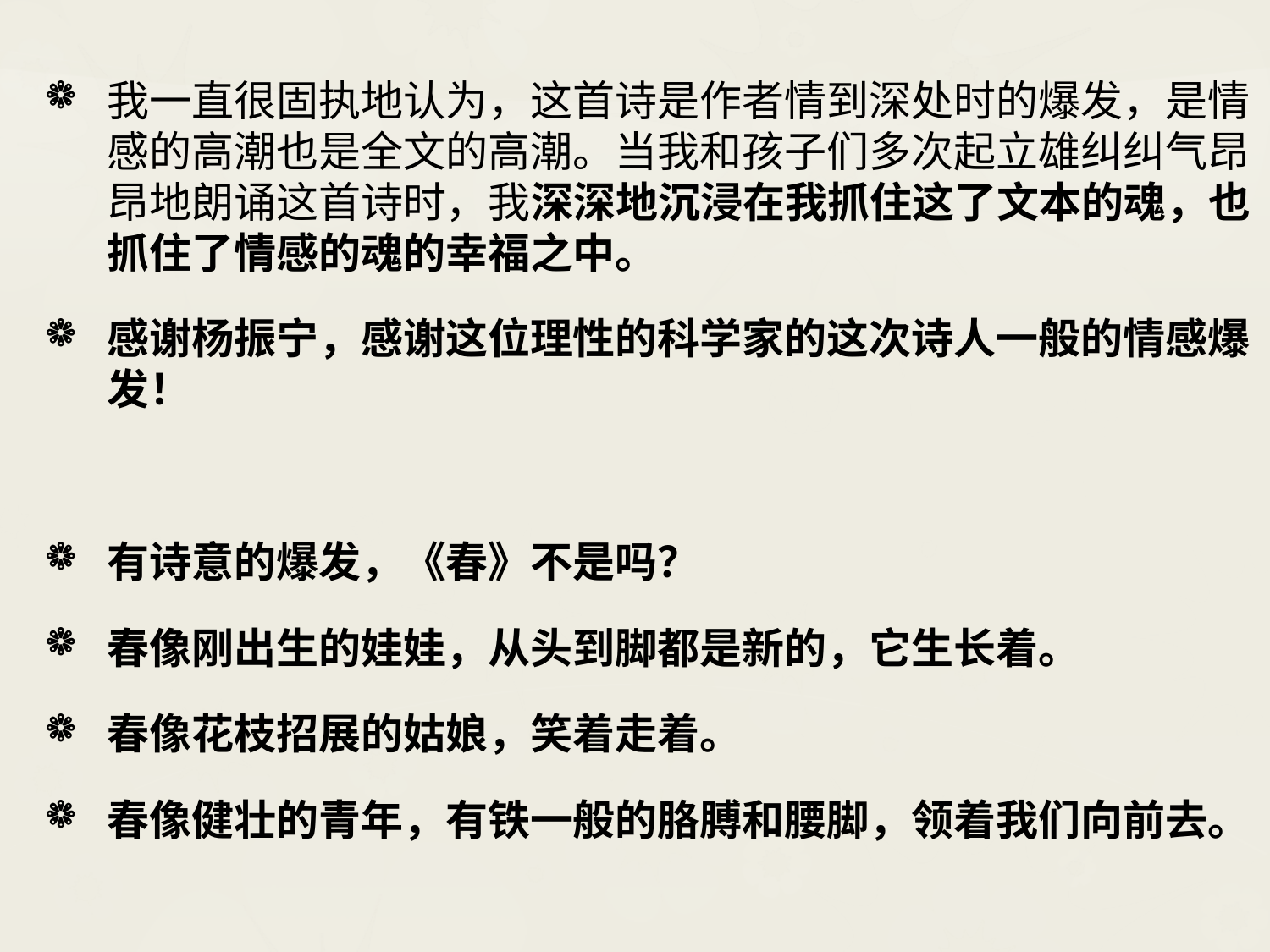

我一直很固执地认为，这首诗是作者情到深处时的爆发，是情感的高潮也是全文的高潮。当我和孩子们多次起立雄纠纠气昂昂地朗诵这首诗时，我深深地沉浸在我抓住这了文本的魂，也抓住了情感的魂的幸福之中。
感谢杨振宁，感谢这位理性的科学家的这次诗人一般的情感爆发！

有诗意的爆发，《春》不是吗？
春像刚出生的娃娃，从头到脚都是新的，它生长着。
春像花枝招展的姑娘，笑着走着。
春像健壮的青年，有铁一般的胳膊和腰脚，领着我们向前去。